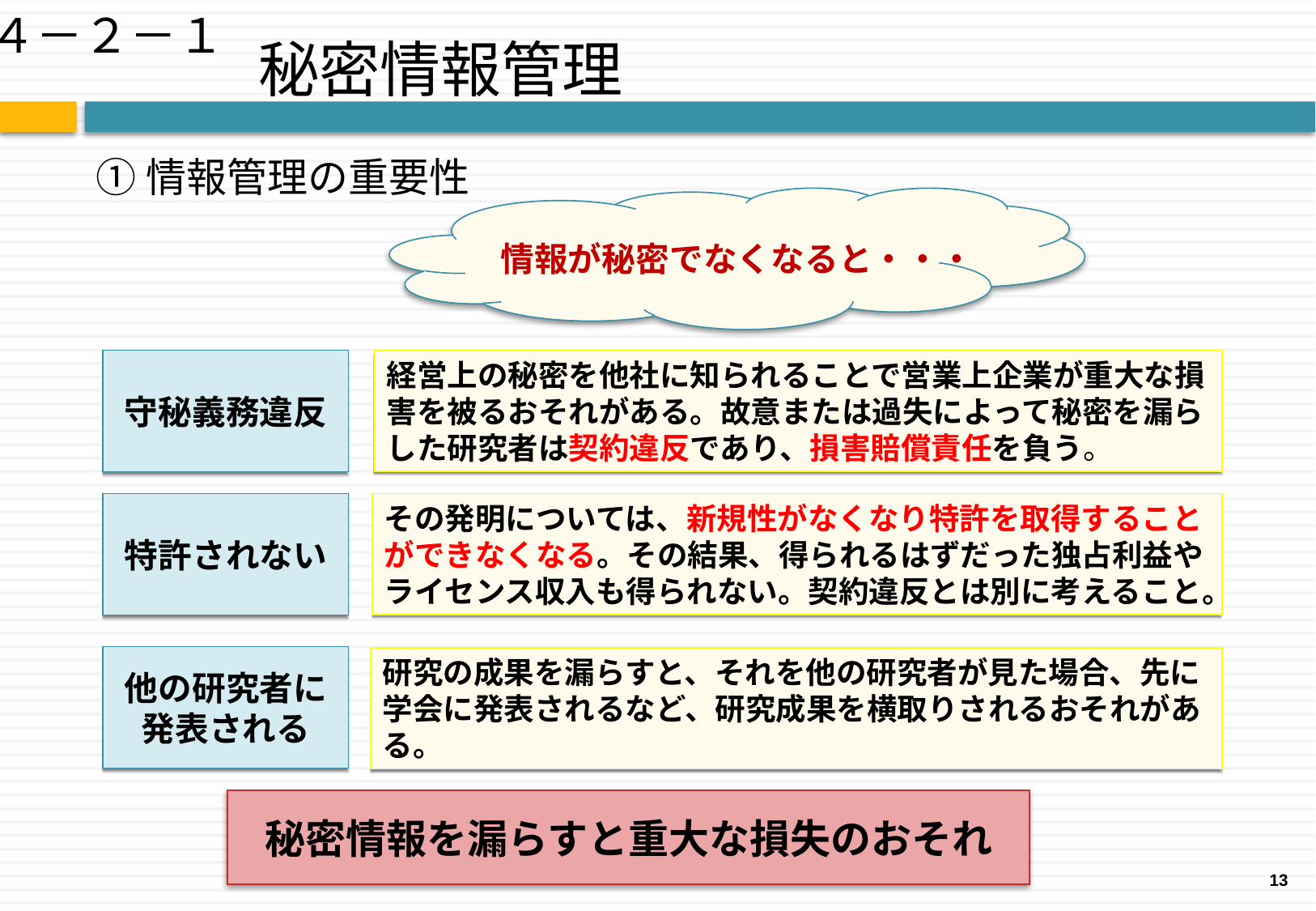

４－２－１
秘密情報管理
①情報管理の重要性
情報が秘密でなくなると・・・
守秘義務違反
経営上の秘密を他社に知られることで営業上企業が重大な損害を被るおそれがある。故意または過失によって秘密を漏らした研究者は契約違反であり、損害賠償責任を負う。
特許されない
その発明については、新規性がなくなり特許を取得することができなくなる。その結果、得られるはずだった独占利益やライセンス収入も得られない。契約違反とは別に考えること。
他の研究者に発表される
研究の成果を漏らすと、それを他の研究者が見た場合、先に学会に発表されるなど、研究成果を横取りされるおそれがある。
秘密情報を漏らすと重大な損失のおそれ
13